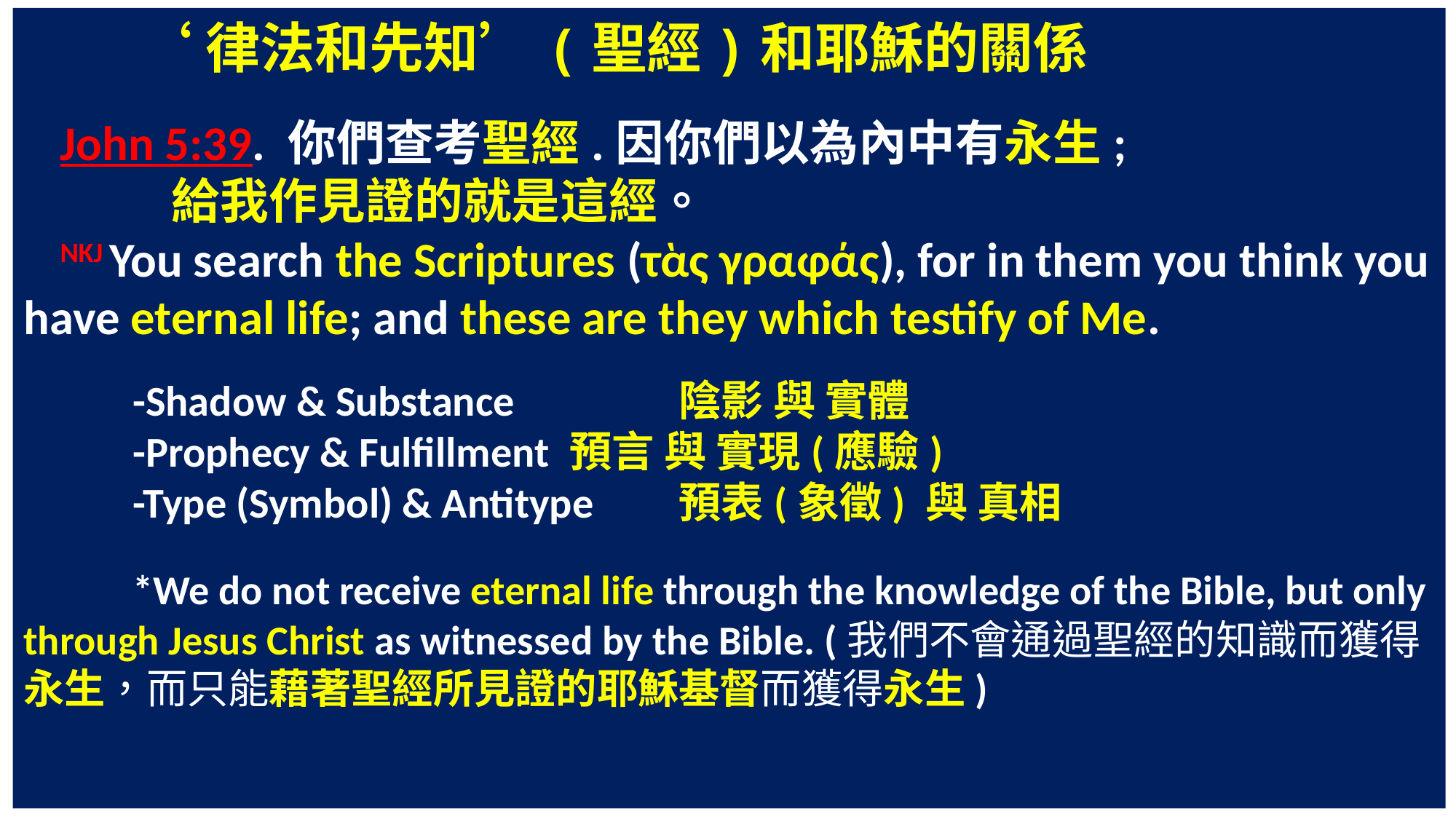

‘律法和先知’(聖經)和耶穌的關係

John 5:39. 你們查考聖經.因你們以為內中有永生;
         給我作見證的就是這經。
NKJ You search the Scriptures (τὰς γραφάς), for in them you think you have eternal life; and these are they which testify of Me.

	-Shadow & Substance		陰影 與 實體
	-Prophecy & Fulfillment 	預言 與 實現(應驗)
	-Type (Symbol) & Antitype 	預表(象徵) 與 真相

	*We do not receive eternal life through the knowledge of the Bible, but only through Jesus Christ as witnessed by the Bible. (我們不會通過聖經的知識而獲得永生，而只能藉著聖經所見證的耶穌基督而獲得永生)